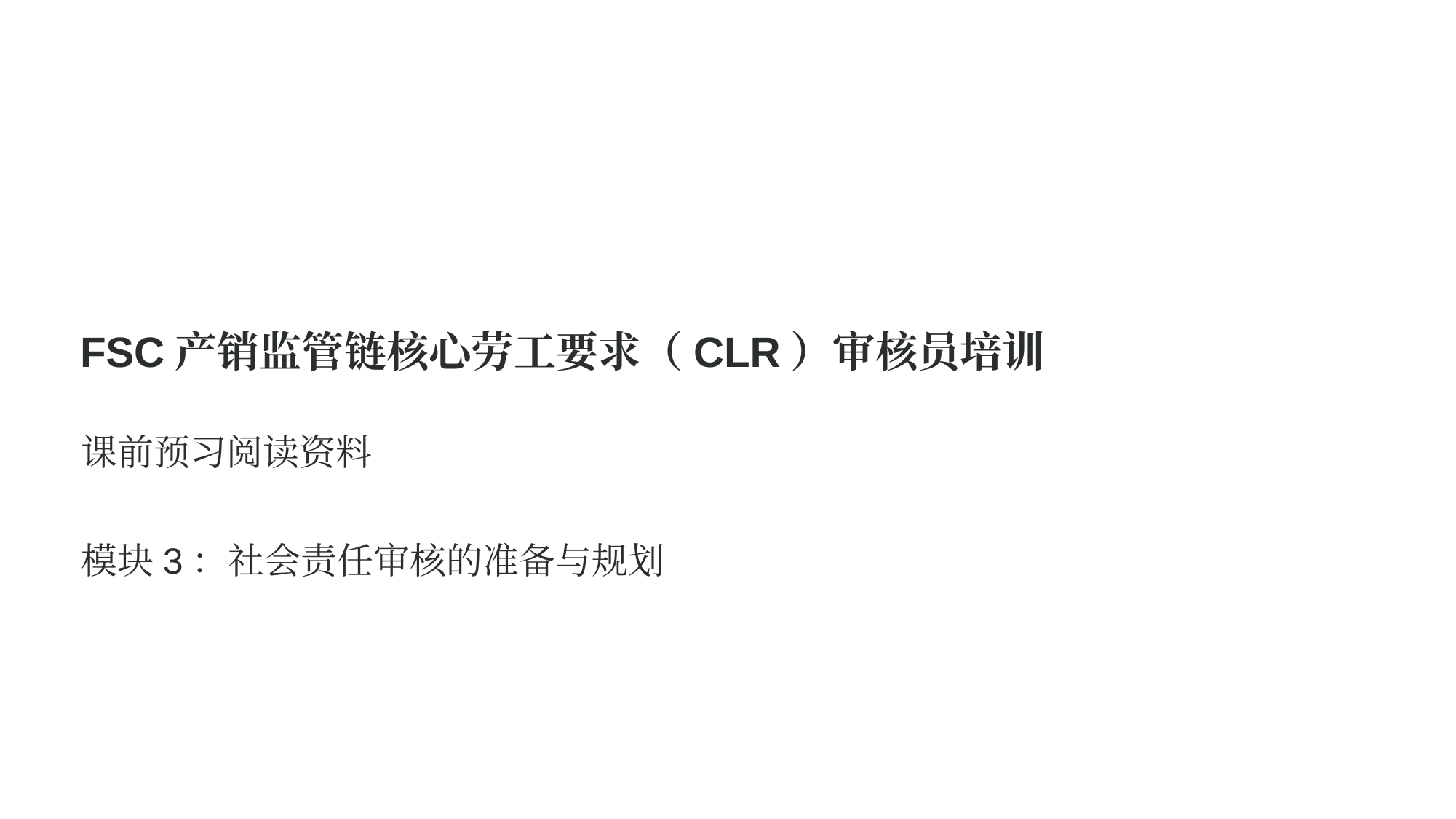

FSC产销监管链核心劳工要求（CLR）审核员培训
课前预习阅读资料

模块3：社会责任审核的准备与规划